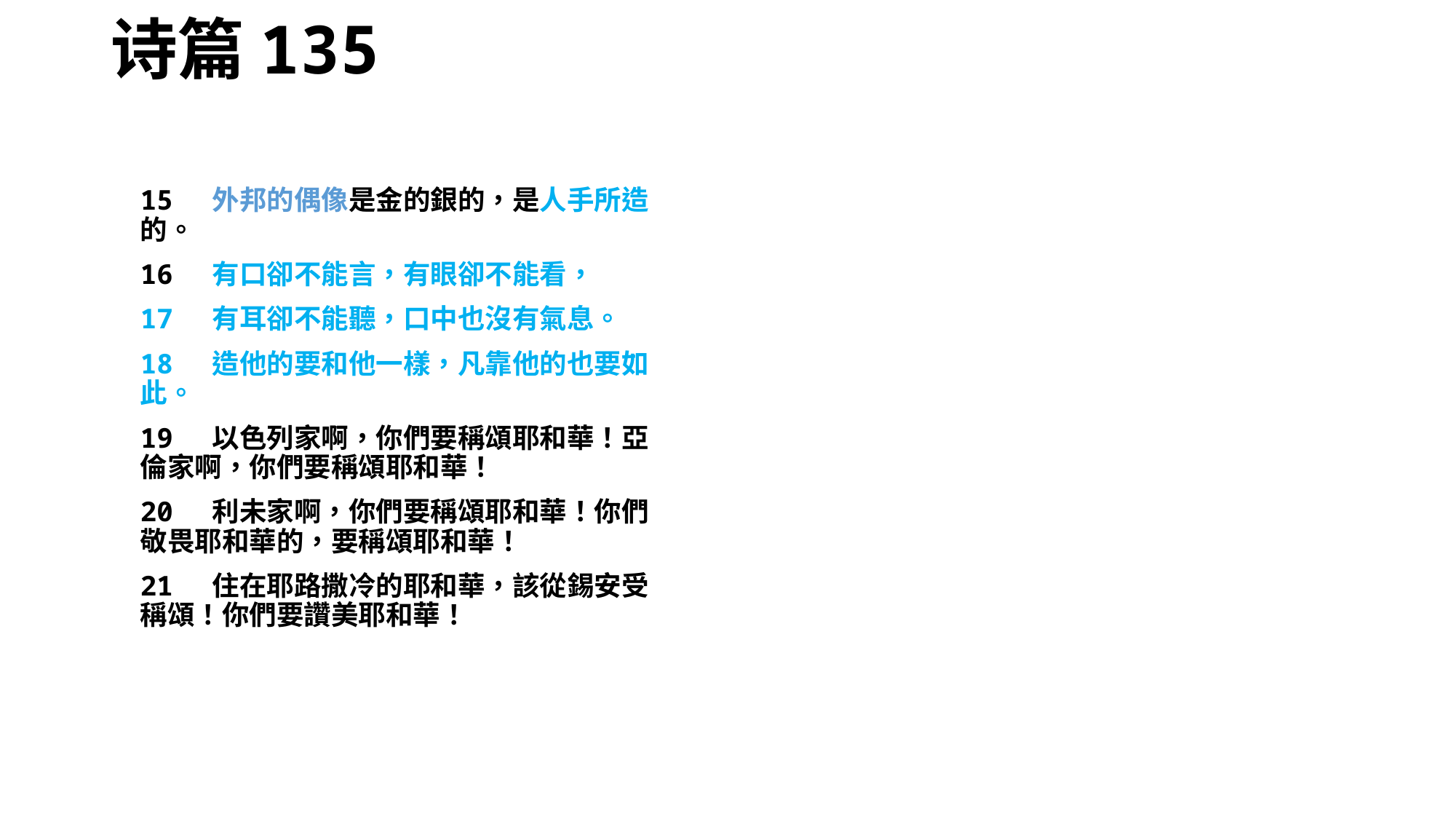

# 诗篇135
15  外邦的偶像是金的銀的，是人手所造的。
16  有口卻不能言，有眼卻不能看，
17  有耳卻不能聽，口中也沒有氣息。
18  造他的要和他一樣，凡靠他的也要如此。
19  以色列家啊，你們要稱頌耶和華！亞倫家啊，你們要稱頌耶和華！
20  利未家啊，你們要稱頌耶和華！你們敬畏耶和華的，要稱頌耶和華！
21  住在耶路撒冷的耶和華，該從錫安受稱頌！你們要讚美耶和華！